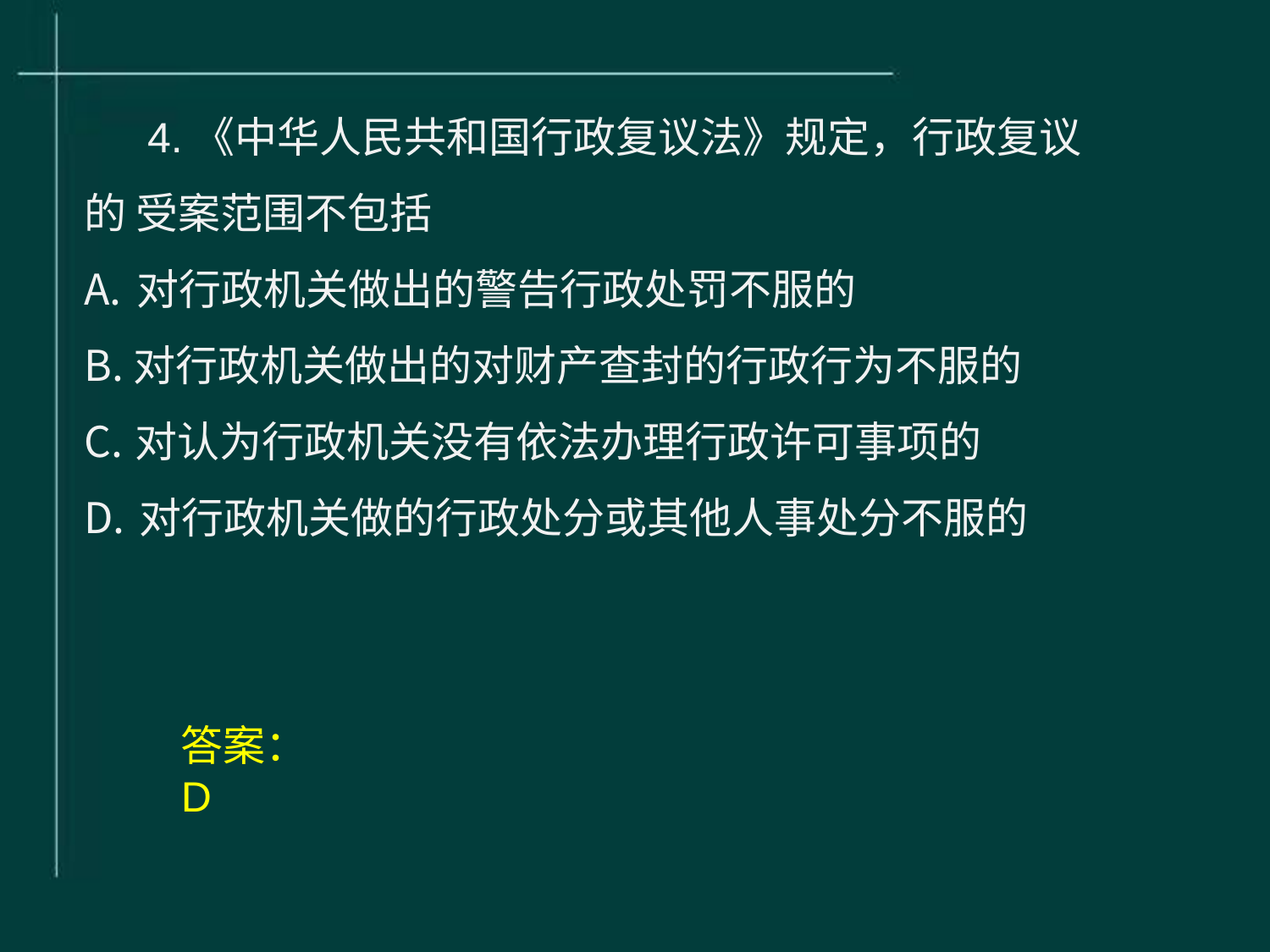

4.《中华人民共和国行政复议法》规定，行政复议的 受案范围不包括
对行政机关做出的警告行政处罚不服的
对行政机关做出的对财产查封的行政行为不服的
对认为行政机关没有依法办理行政许可事项的
对行政机关做的行政处分或其他人事处分不服的
答案：D